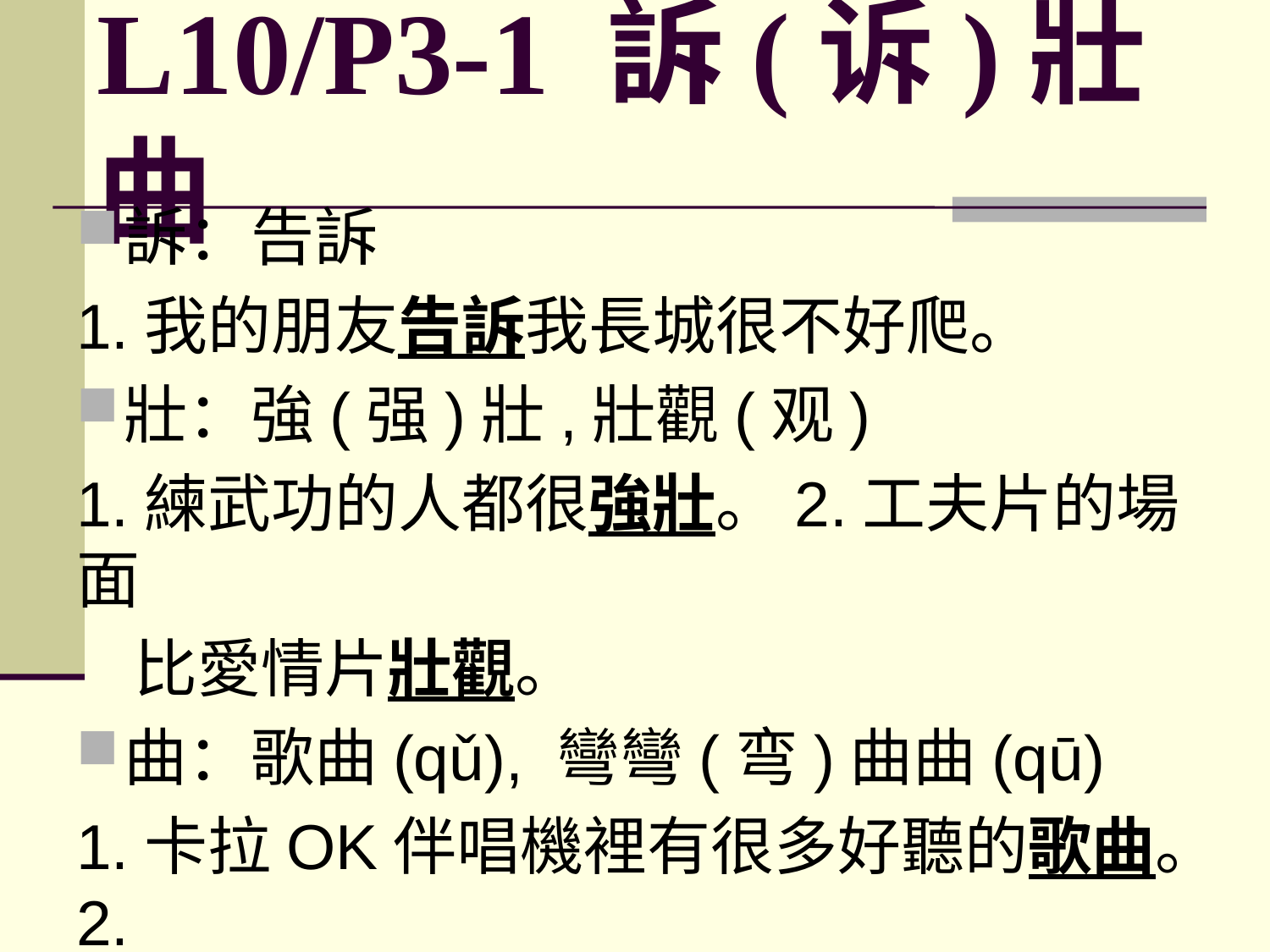

# L10/P3-1 訴(诉)壯曲
訴：告訴
1.我的朋友告訴我長城很不好爬。
壯：強(强)壯,壯觀(观)
1.練武功的人都很強壯。2.工夫片的場面
   比愛情片壯觀。
曲：歌曲(qǔ), 彎彎(弯)曲曲(qū)
1.卡拉OK伴唱機裡有很多好聽的歌曲。2.
   山路彎彎曲曲的很難開。